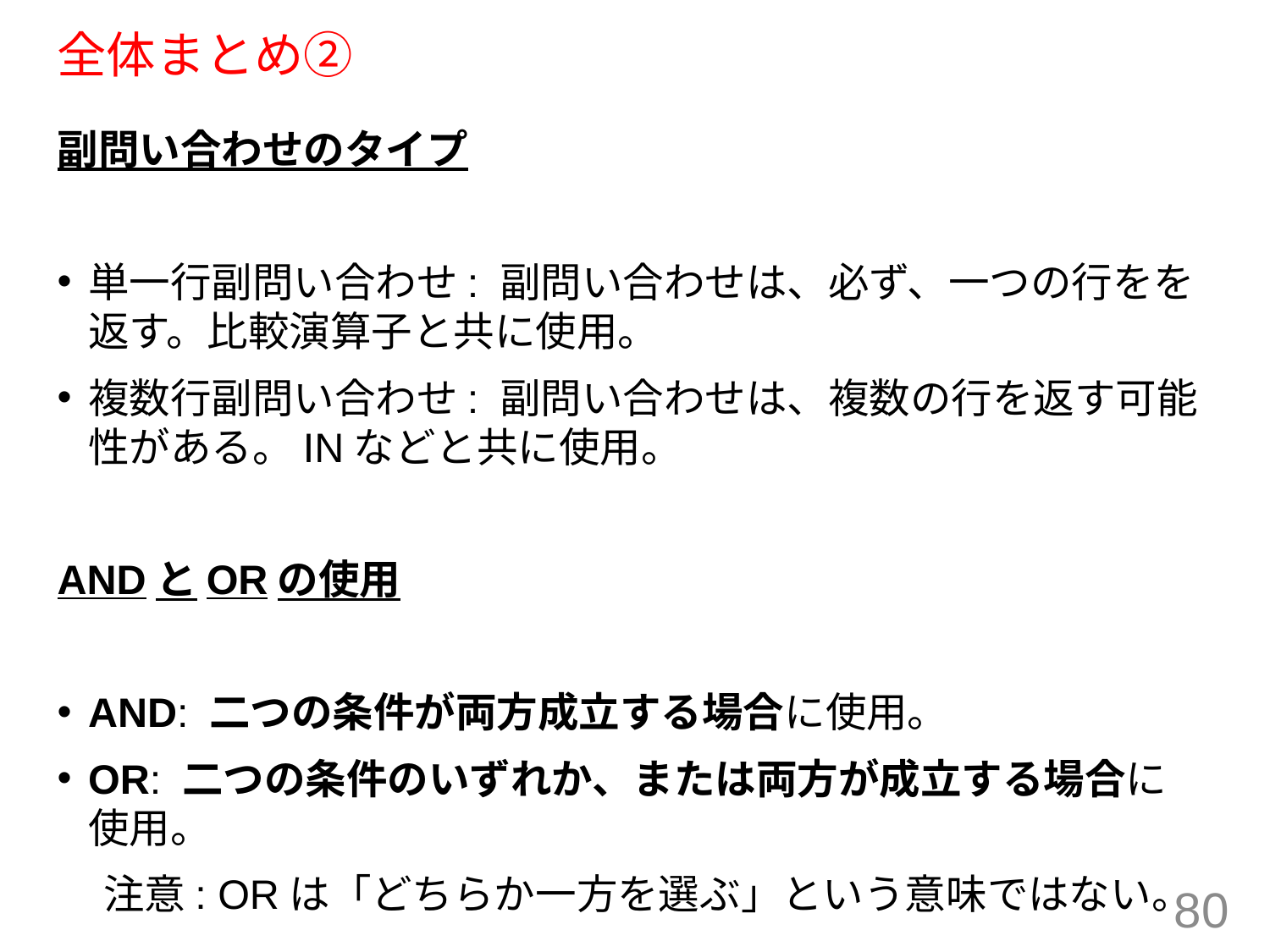

# 全体まとめ②
副問い合わせのタイプ

単一行副問い合わせ: 副問い合わせは、必ず、一つの行をを返す。比較演算子と共に使用。
複数行副問い合わせ: 副問い合わせは、複数の行を返す可能性がある。INなどと共に使用。

ANDとORの使用

AND: 二つの条件が両方成立する場合に使用。
OR: 二つの条件のいずれか、または両方が成立する場合に使用。
    注意: ORは「どちらか一方を選ぶ」という意味ではない。
80